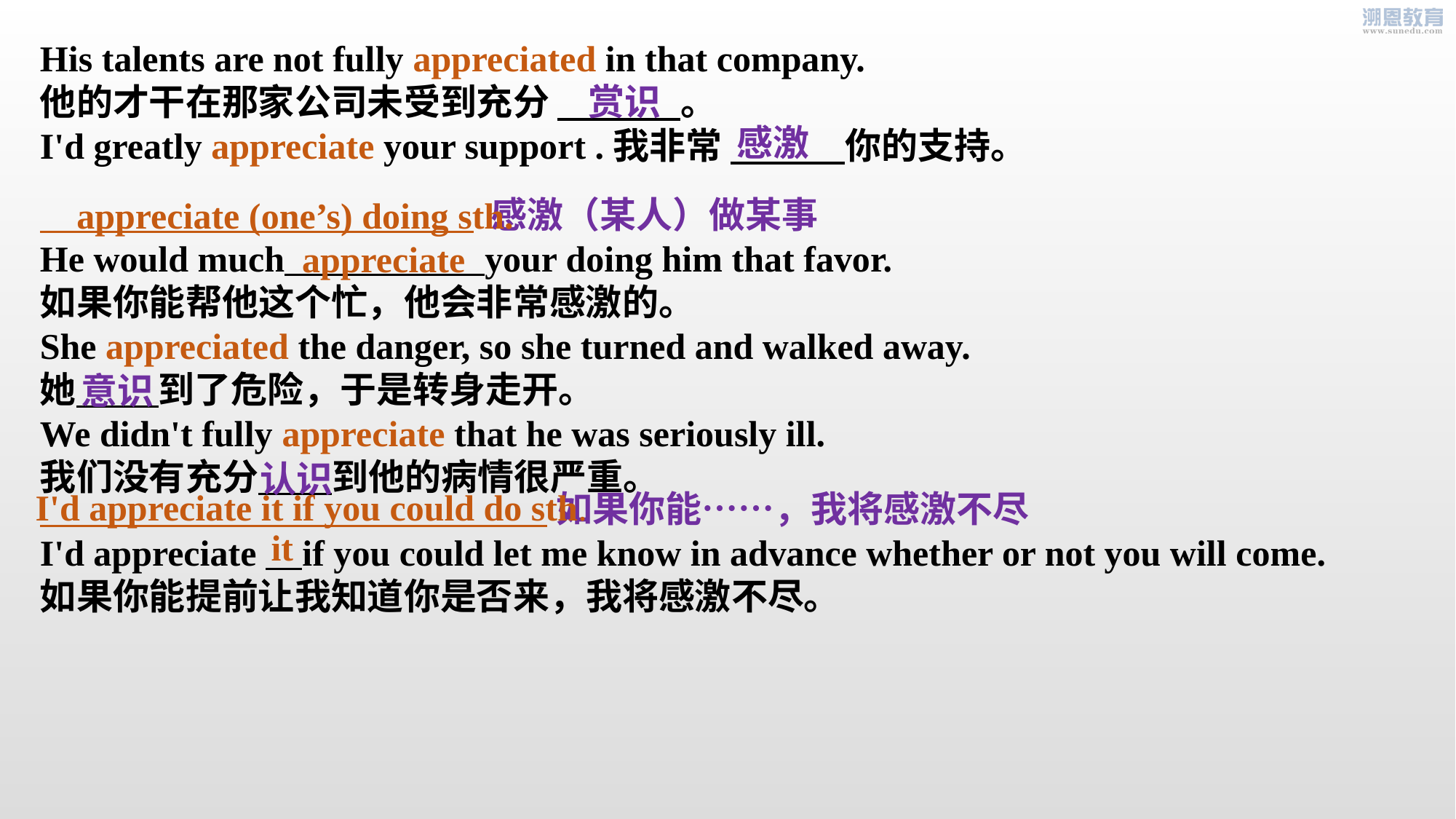

His talents are not fully appreciated in that company.
他的才干在那家公司未受到充分                。
I'd greatly appreciate your support .我非常               你的支持。

赏识
感激
                                                      感激（某人）做某事
He would much                      your doing him that favor.
如果你能帮他这个忙，他会非常感激的。
She appreciated the danger, so she turned and walked away.
她          到了危险，于是转身走开。
We didn't fully appreciate that he was seriously ill.
我们没有充分         到他的病情很严重。

appreciate (one’s) doing sth.
appreciate
意识
认识
I'd appreciate it if you could do sth.
                                                              如果你能……，我将感激不尽
I'd appreciate     if you could let me know in advance whether or not you will come.
如果你能提前让我知道你是否来，我将感激不尽。
it